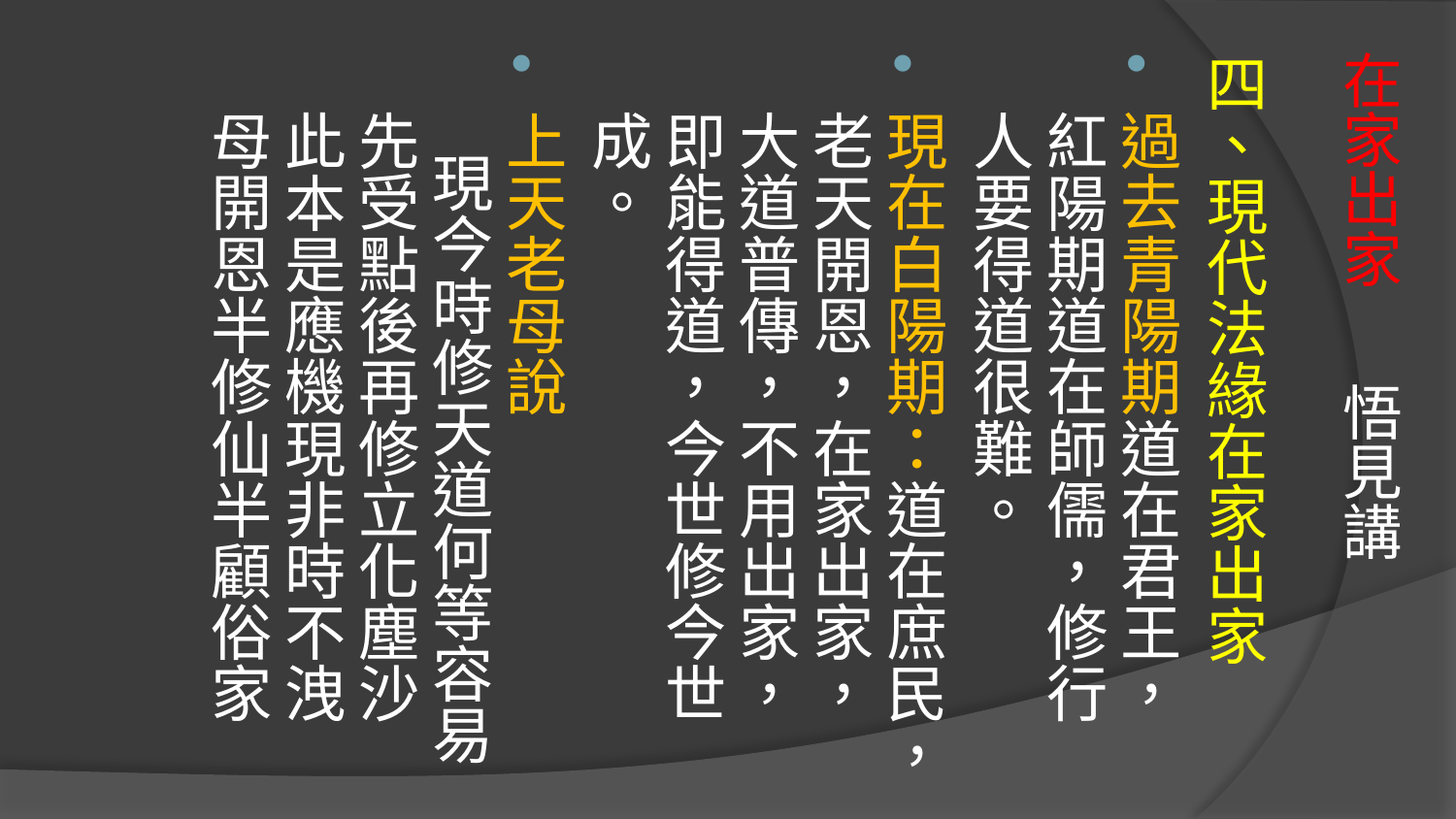

四、現代法緣在家出家
過去青陽期道在君王，紅陽期道在師儒，修行人要得道很難。
現在白陽期：道在庶民，老天開恩，在家出家，大道普傳，不用出家，即能得道，今世修今世成。
上天老母說                             現今時修天道何等容易 先受點後再修立化塵沙此本是應機現非時不洩 母開恩半修仙半顧俗家

# 在家出家       悟見講